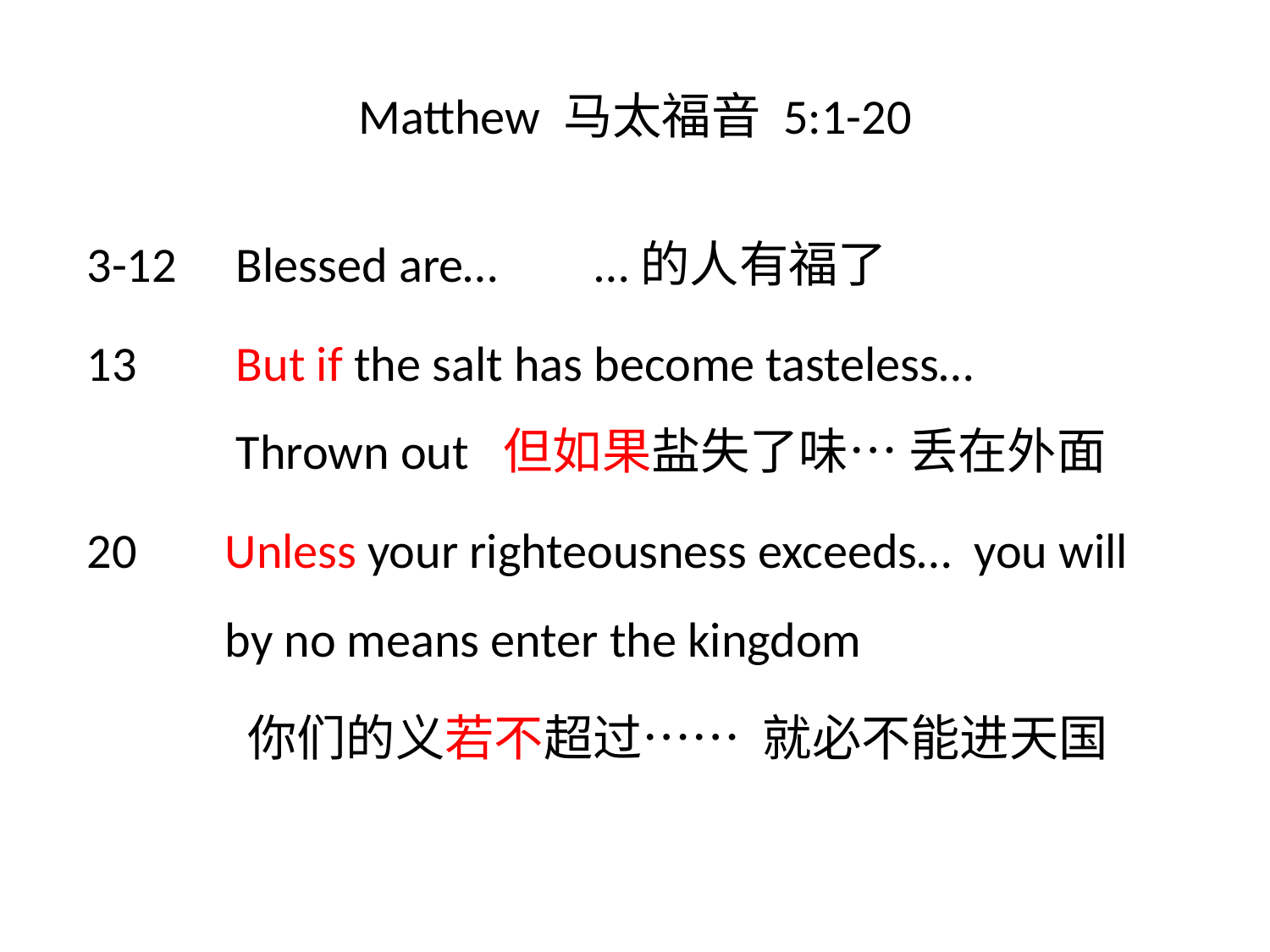

# Matthew 马太福音 5:1-20
3-12	  Blessed are…  	…的人有福了
13	  But if the salt has become tasteless… 		  Thrown out  但如果盐失了味… 丢在外面
20	 Unless your righteousness exceeds…  you will 	 by no means enter the kingdom
	  你们的义若不超过……  就必不能进天国